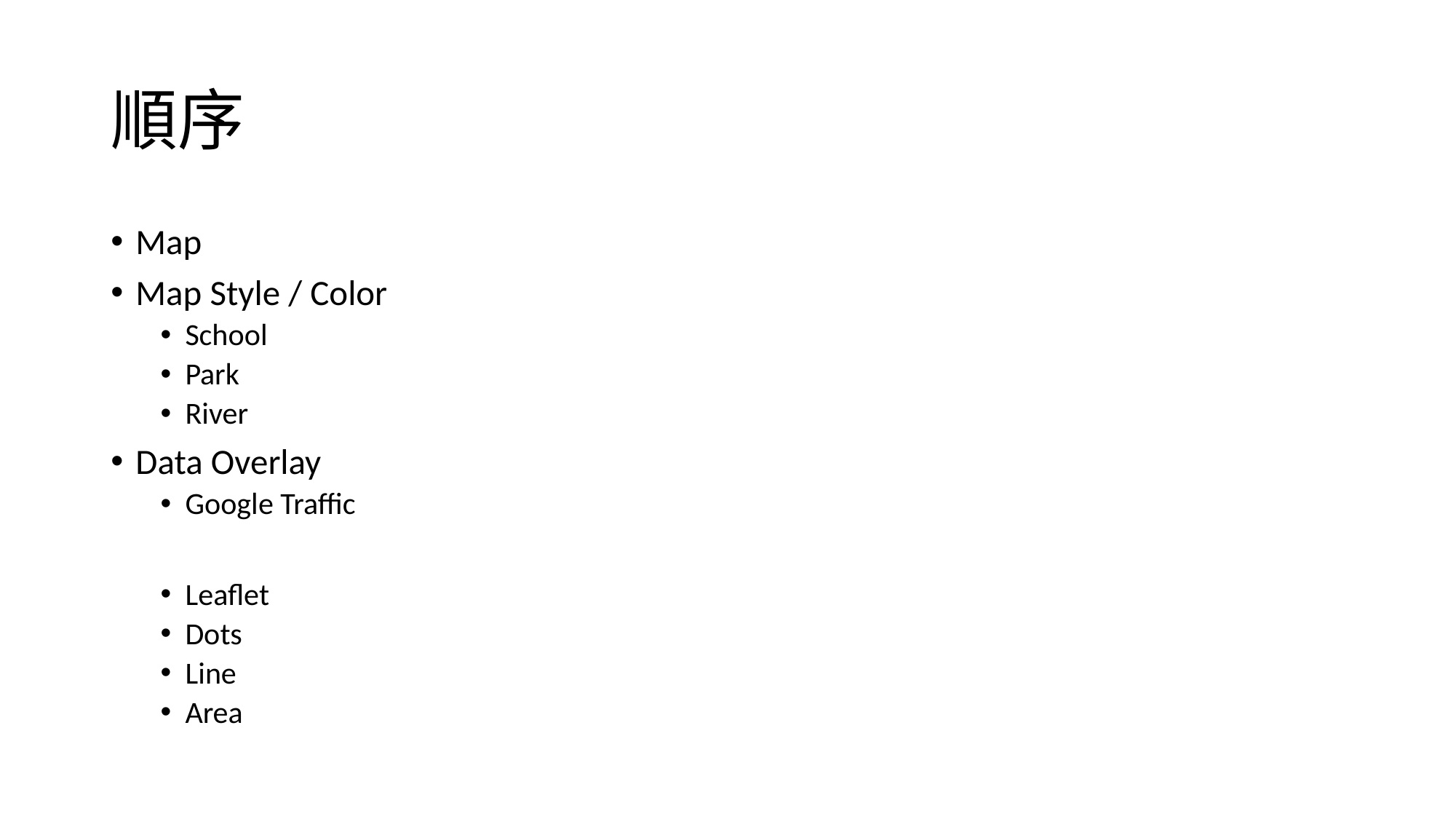

# 順序
Map
Map Style / Color
School
Park
River
Data Overlay
Google Traffic

Leaflet
Dots
Line
Area